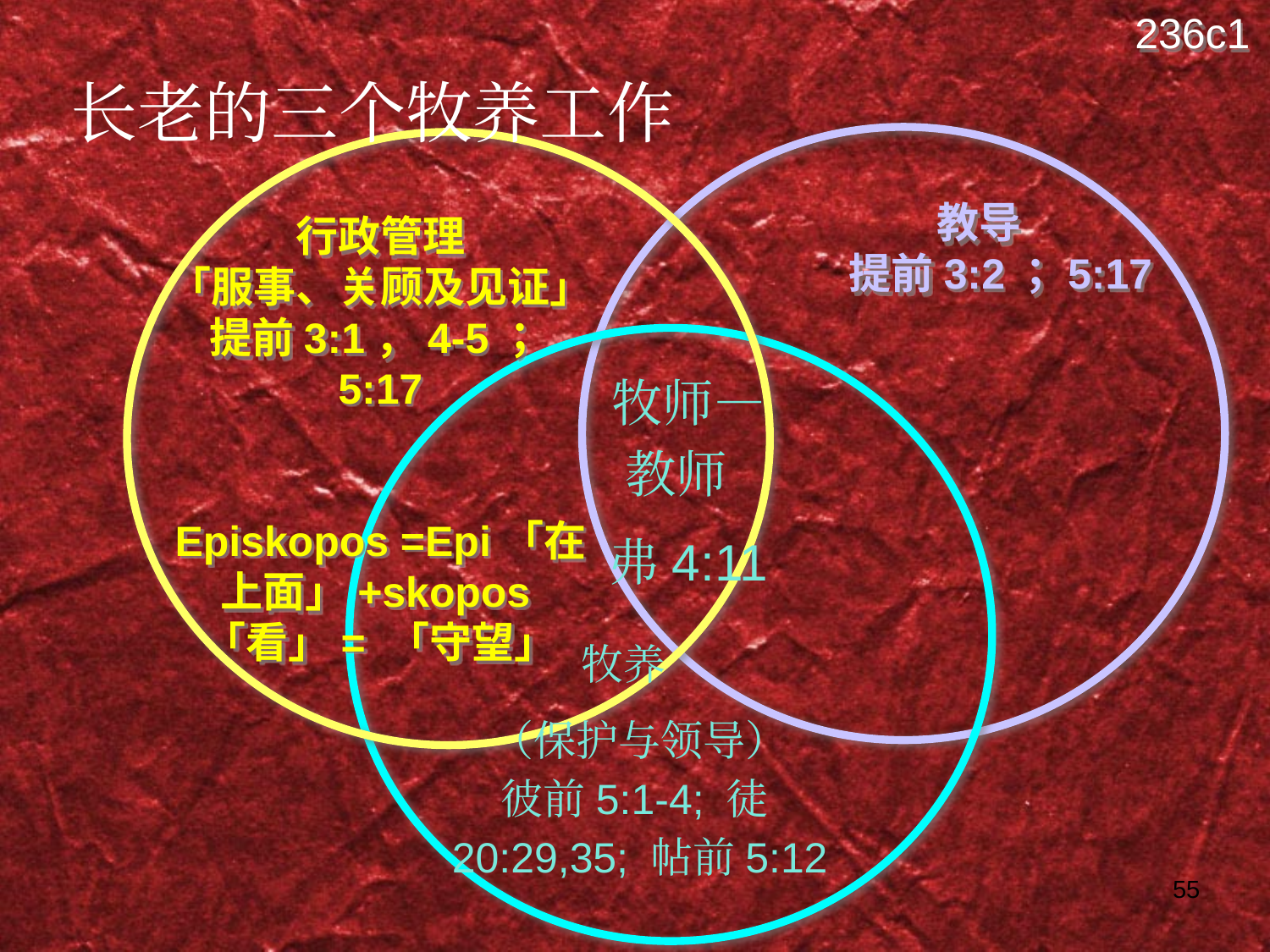

236c1
长老的三个牧养工作

教导
提前3:2；5:17
行政管理
「服事、关顾及见证」
提前3:1，4-5；5:17

Episkopos =Epi「在上面」+skopos「看」= 「守望」

牧师—教师
弗4:11
牧养
（保护与领导）
彼前5:1-4; 徒20:29,35; 帖前5:12
55